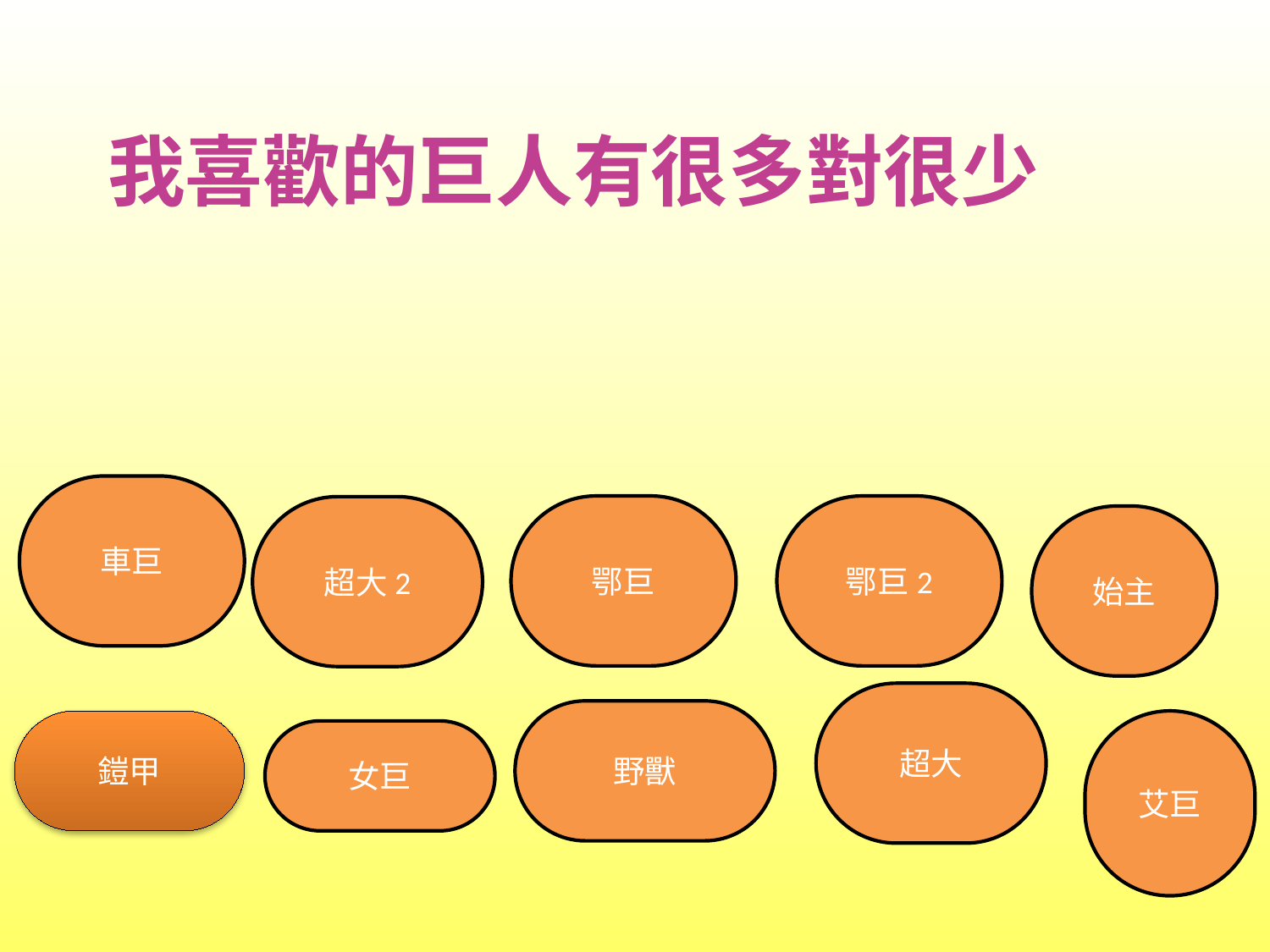

# 我喜歡的巨人有很多對很少
車巨
鄂巨
鄂巨2
超大2
始主
超大
野獸
鎧甲
艾巨
女巨